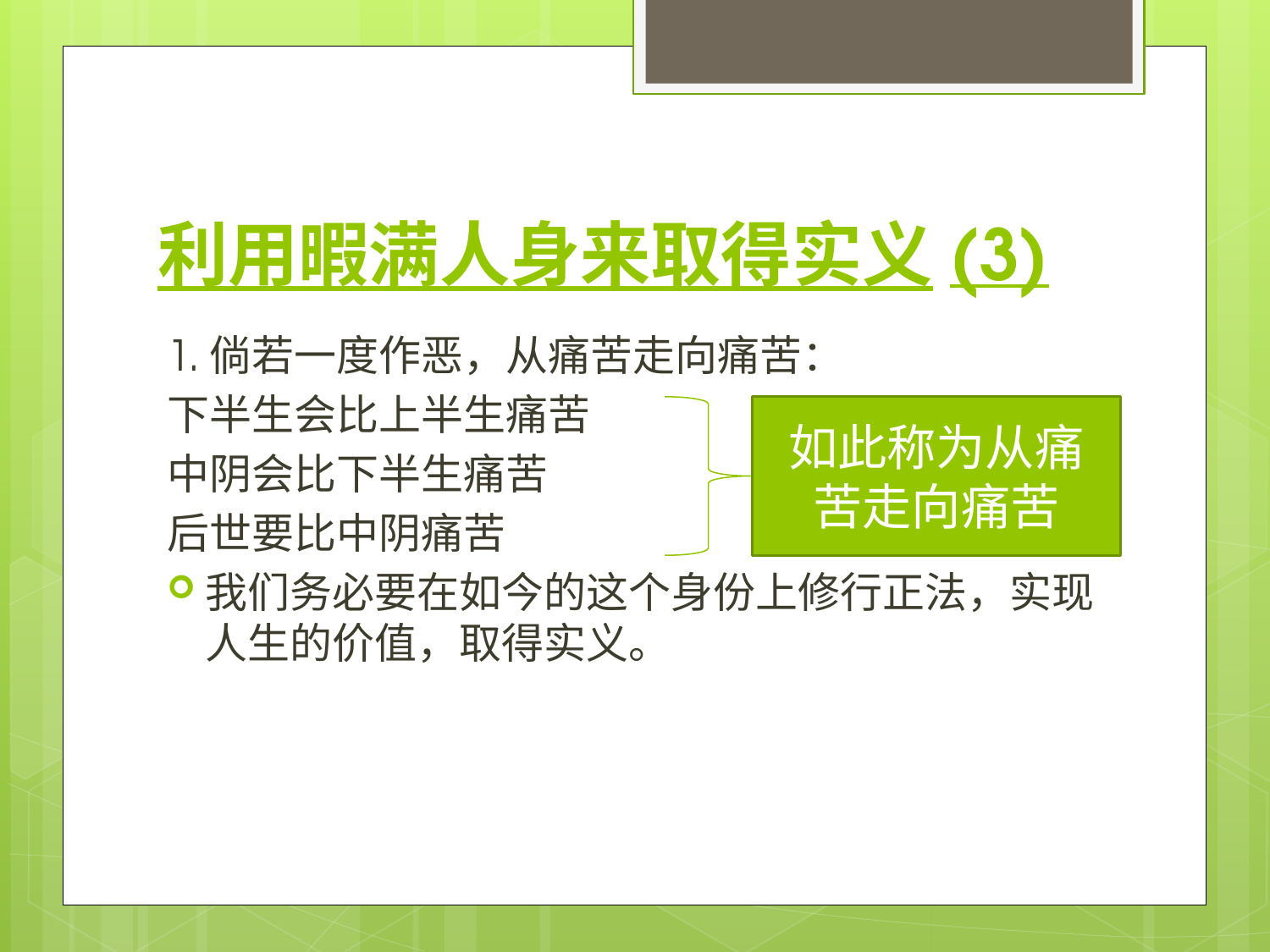

# 利用暇满人身来取得实义(3)
1.倘若一度作恶，从痛苦走向痛苦：
下半生会比上半生痛苦
中阴会比下半生痛苦
后世要比中阴痛苦
我们务必要在如今的这个身份上修行正法，实现人生的价值，取得实义。

如此称为从痛苦走向痛苦